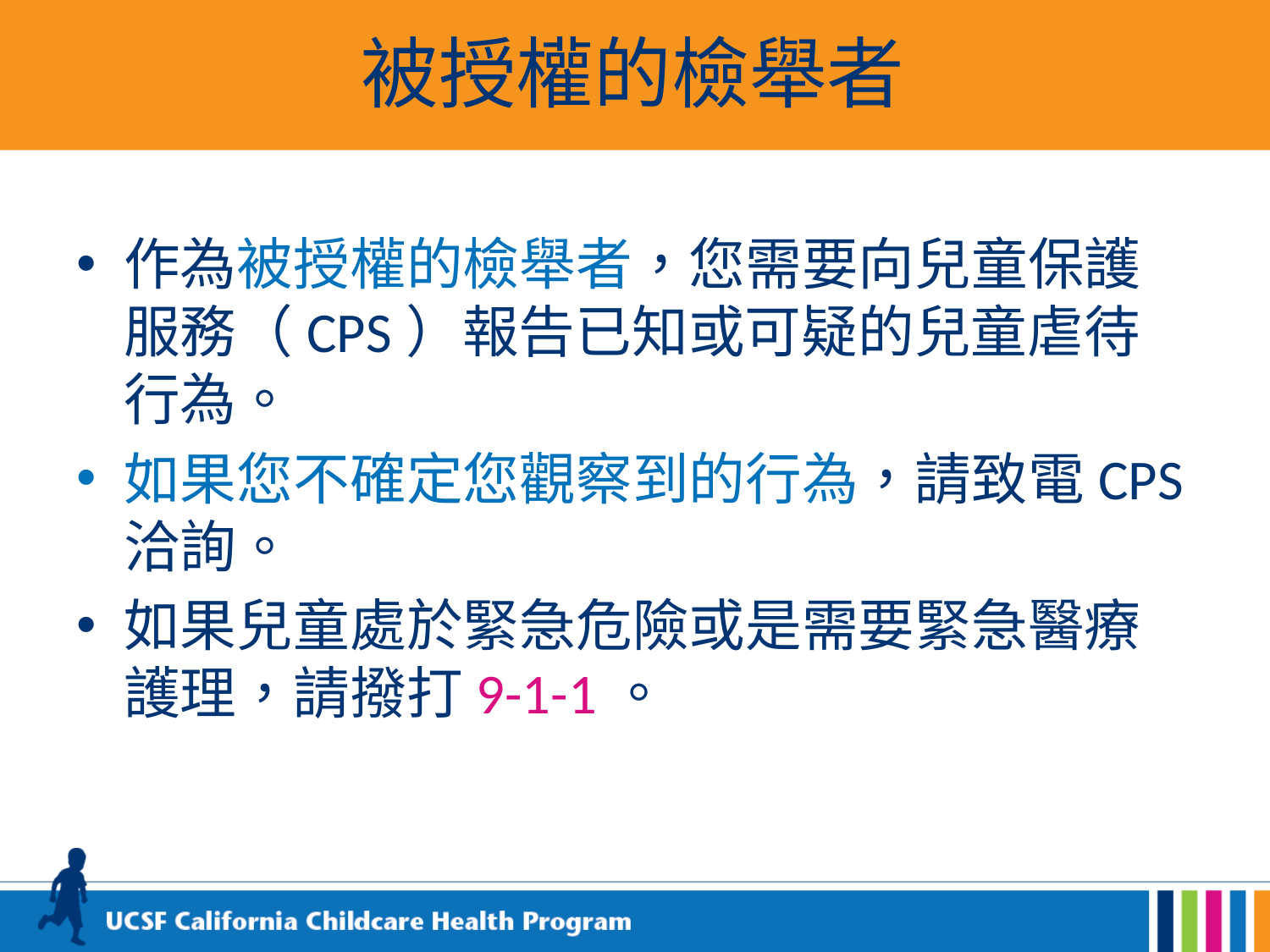

# 被授權的檢舉者
作為被授權的檢舉者，您需要向兒童保護服務（CPS）報告已知或可疑的兒童虐待行為。
如果您不確定您觀察到的行為，請致電CPS洽詢。
如果兒童處於緊急危險或是需要緊急醫療護理，請撥打9-1-1。